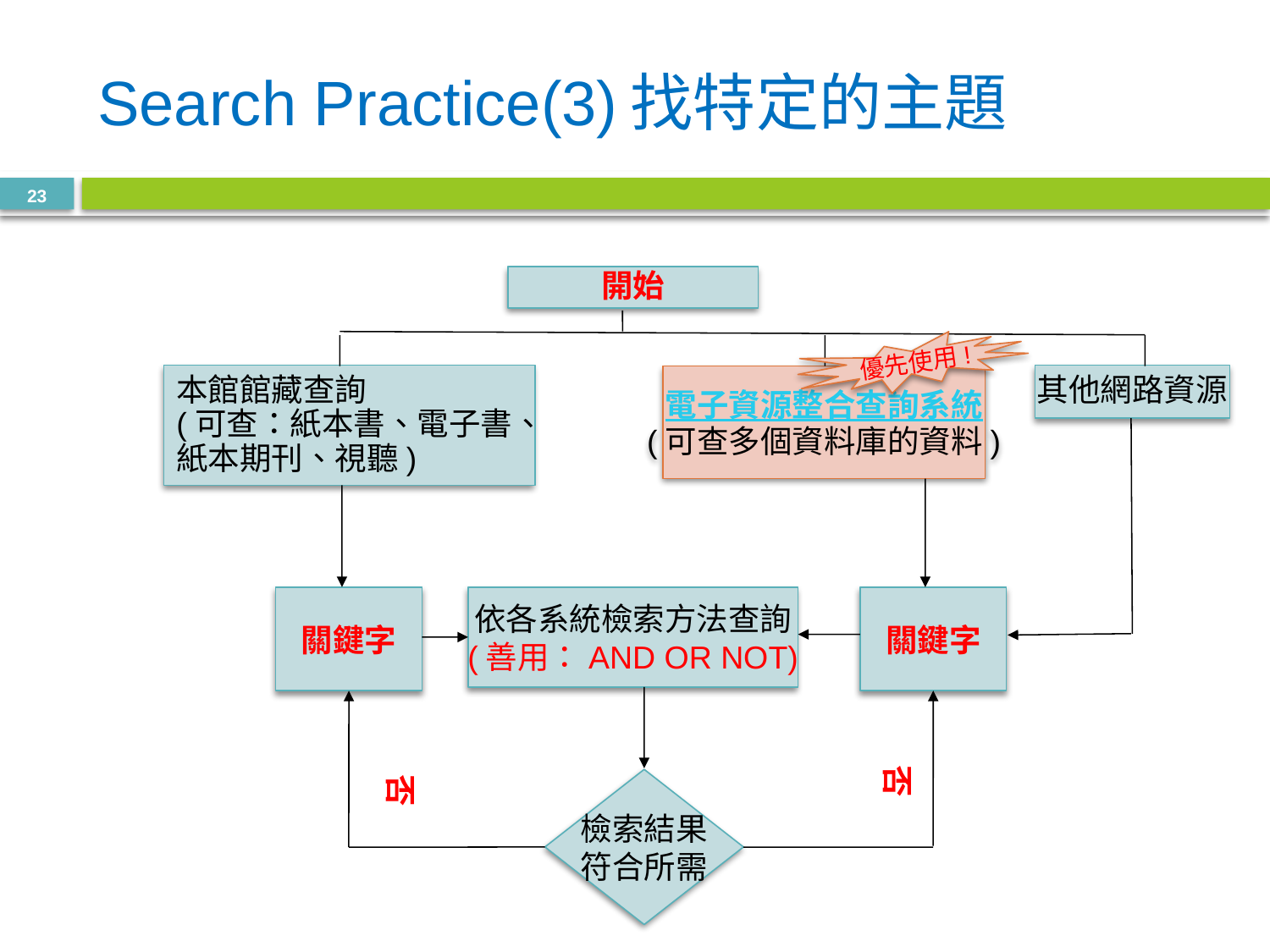

# Search Practice(3)找特定的主題
23
開始

優先使用!
本館館藏查詢
(可查：紙本書、電子書、
紙本期刊、視聽)
其他網路資源
電子資源整合查詢系統
(可查多個資料庫的資料)

依各系統檢索方法查詢
(善用：AND OR NOT)
關鍵字
關鍵字

否
否
檢索結果
符合所需